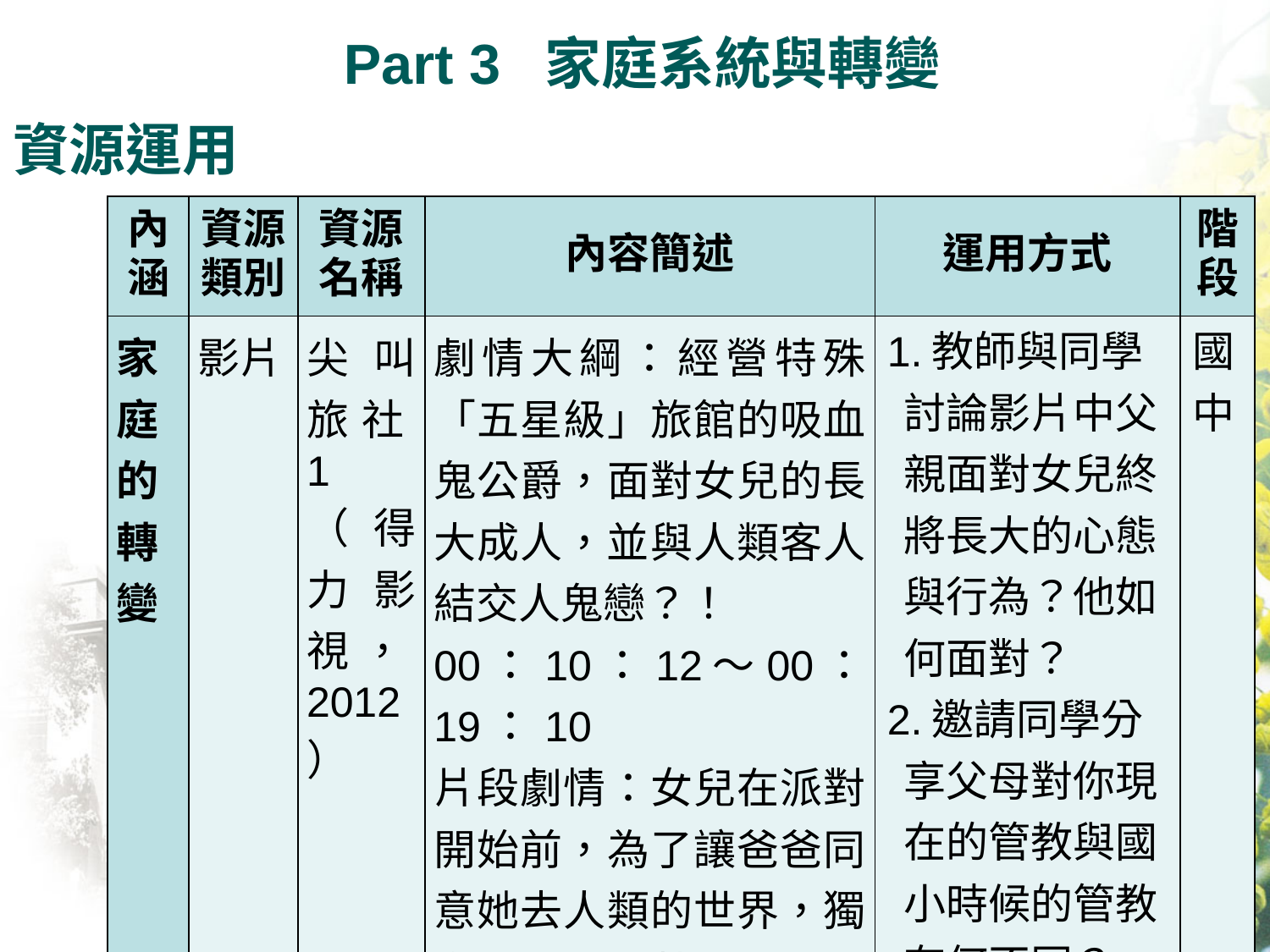

Part 3  家庭系統與轉變
資源運用
| 內涵 | 資源類別 | 資源名稱 | 內容簡述 | 運用方式 | 階段 |
| --- | --- | --- | --- | --- | --- |
| 家庭的轉變 | 影片 | 尖叫旅社1 （得力影視，2012） | 劇情大綱：經營特殊「五星級」旅館的吸血鬼公爵，面對女兒的長大成人，並與人類客人結交人鬼戀？！ 00：10：12～00：19：10 片段劇情：女兒在派對開始前，為了讓爸爸同意她去人類的世界，獨自在房間想著如何與爸爸溝通。 | 1.教師與同學討論影片中父親面對女兒終將長大的心態與行為？他如何面對？ 2.邀請同學分享父母對你現在的管教與國小時候的管教有何不同？ | 國中 |